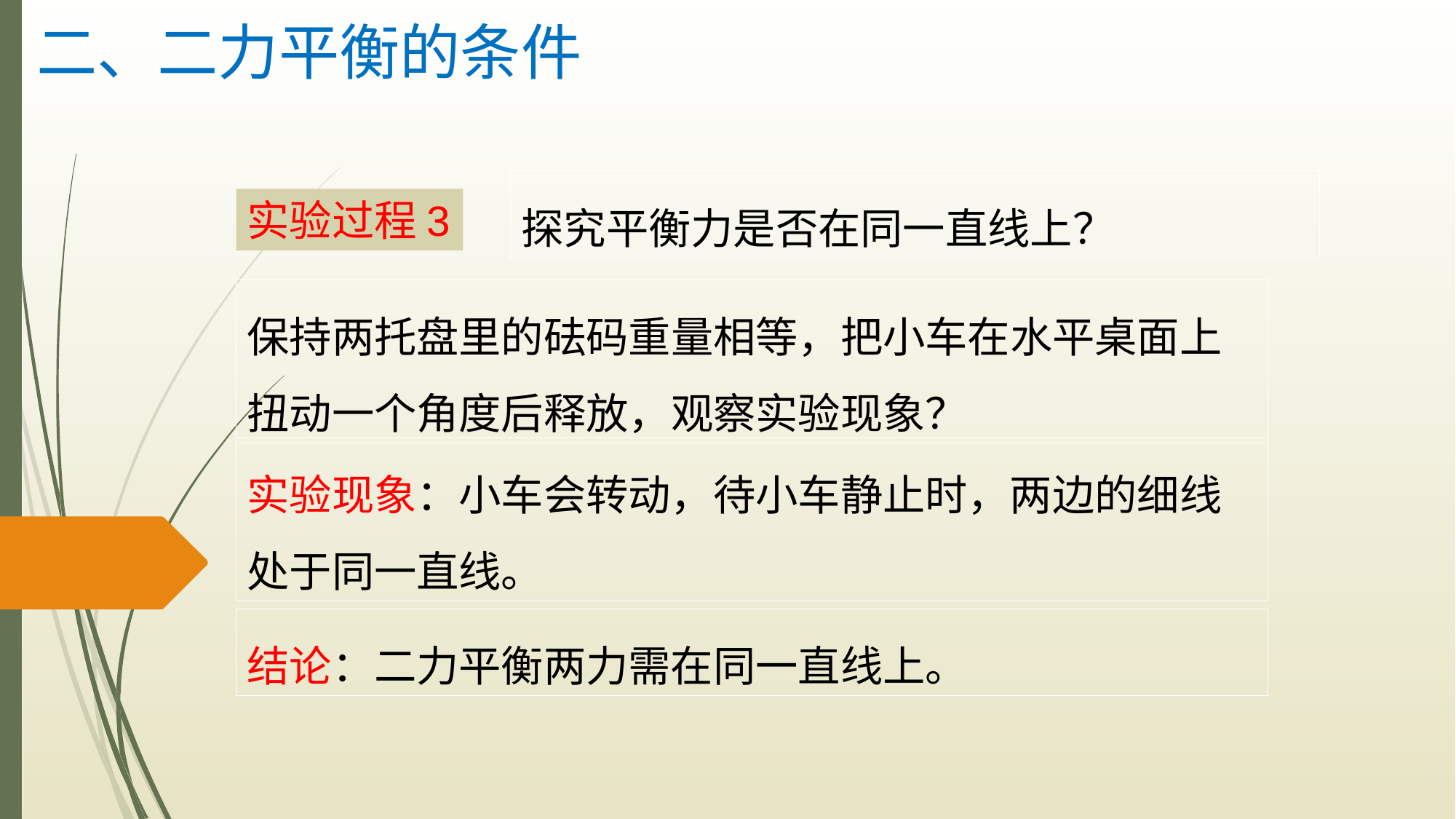

二、二力平衡的条件
探究平衡力是否在同一直线上？
实验过程3
保持两托盘里的砝码重量相等，把小车在水平桌面上扭动一个角度后释放，观察实验现象？
实验现象：小车会转动，待小车静止时，两边的细线处于同一直线。
结论：二力平衡两力需在同一直线上。